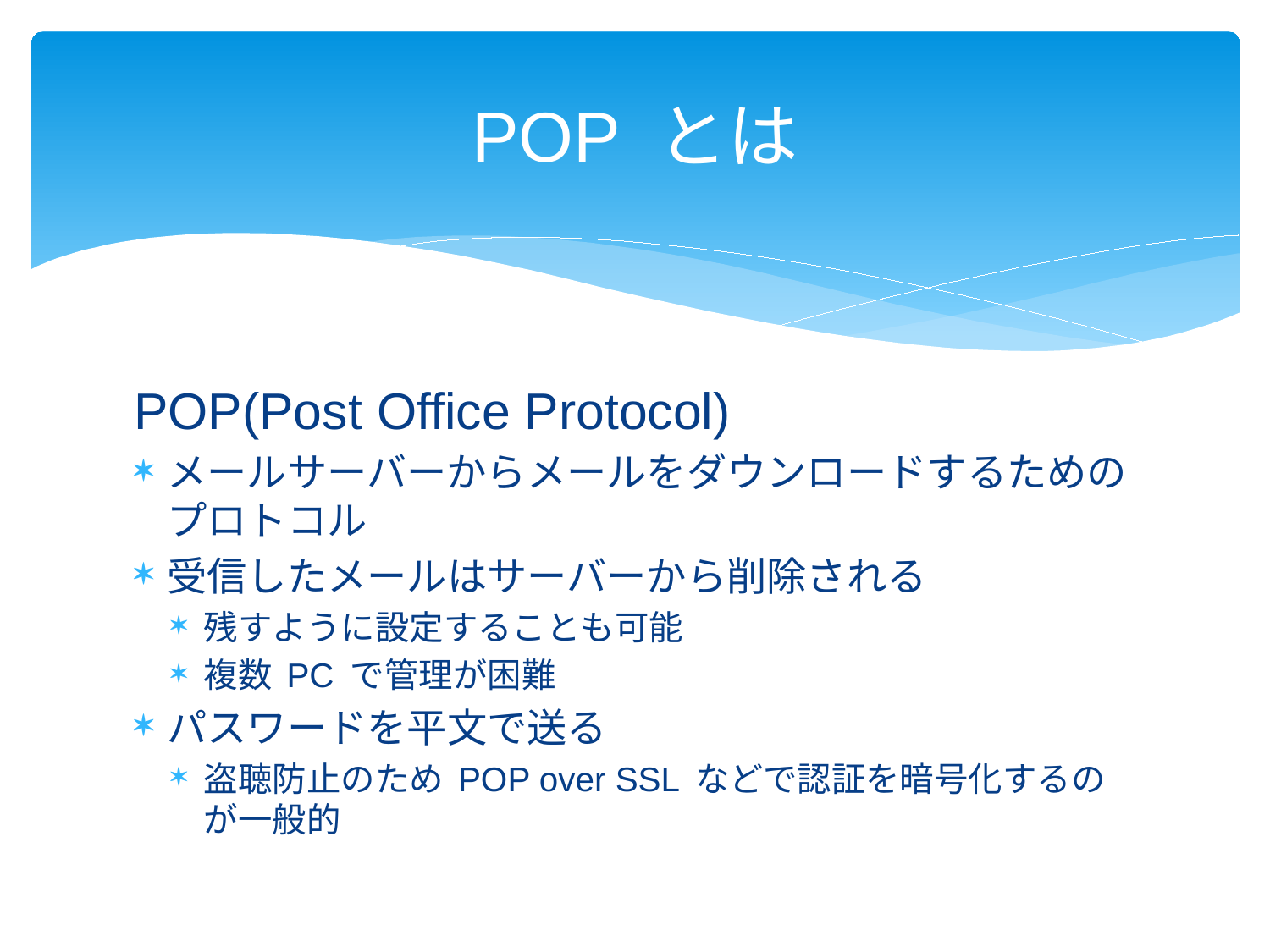

# POP とは
POP(Post Office Protocol)
メールサーバーからメールをダウンロードするためのプロトコル
受信したメールはサーバーから削除される
残すように設定することも可能
複数 PC で管理が困難
パスワードを平文で送る
盗聴防止のため POP over SSL などで認証を暗号化するのが一般的